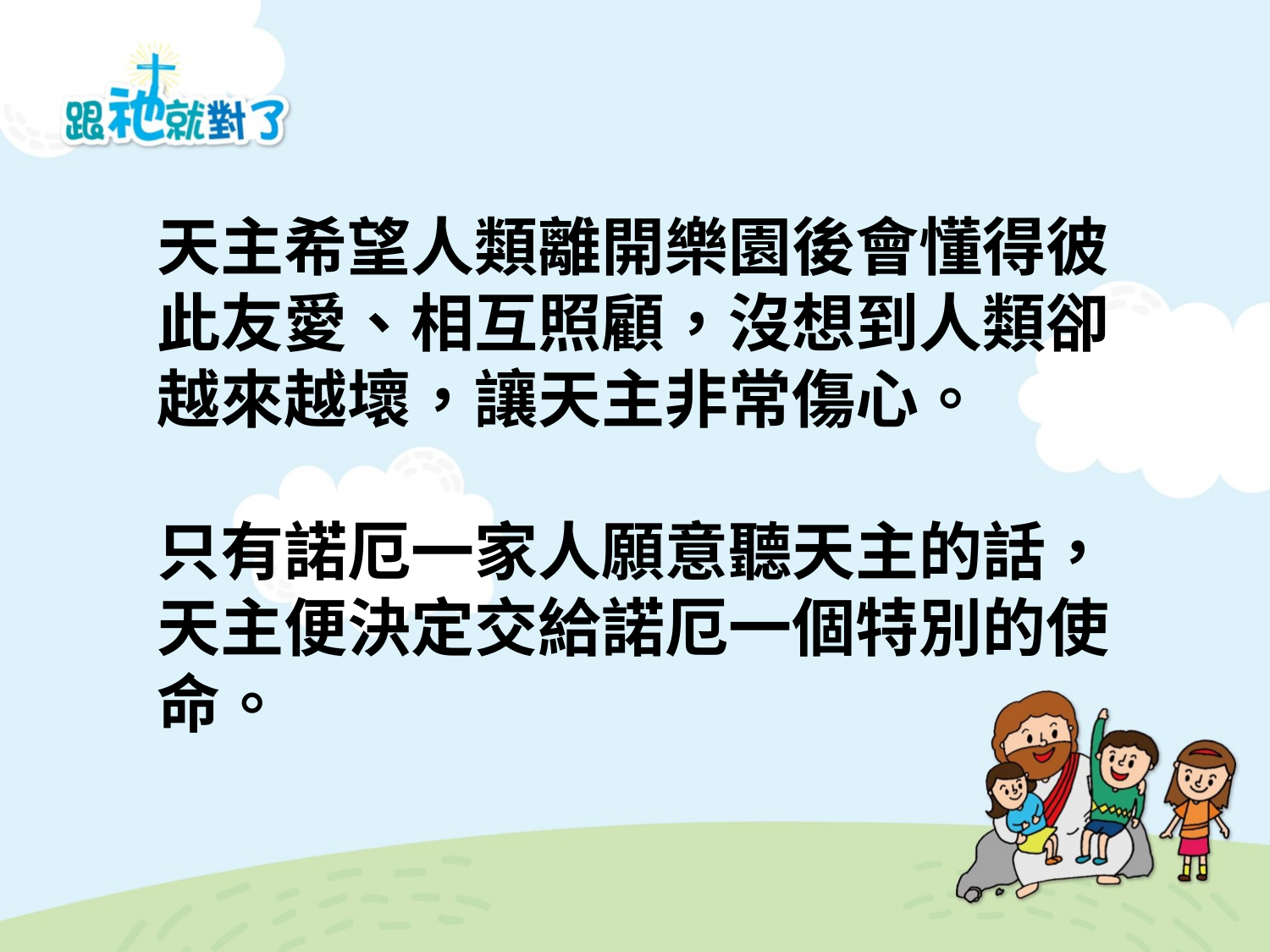

天主希望人類離開樂園後會懂得彼此友愛、相互照顧，沒想到人類卻越來越壞，讓天主非常傷心。

只有諾厄一家人願意聽天主的話，天主便決定交給諾厄一個特別的使命。